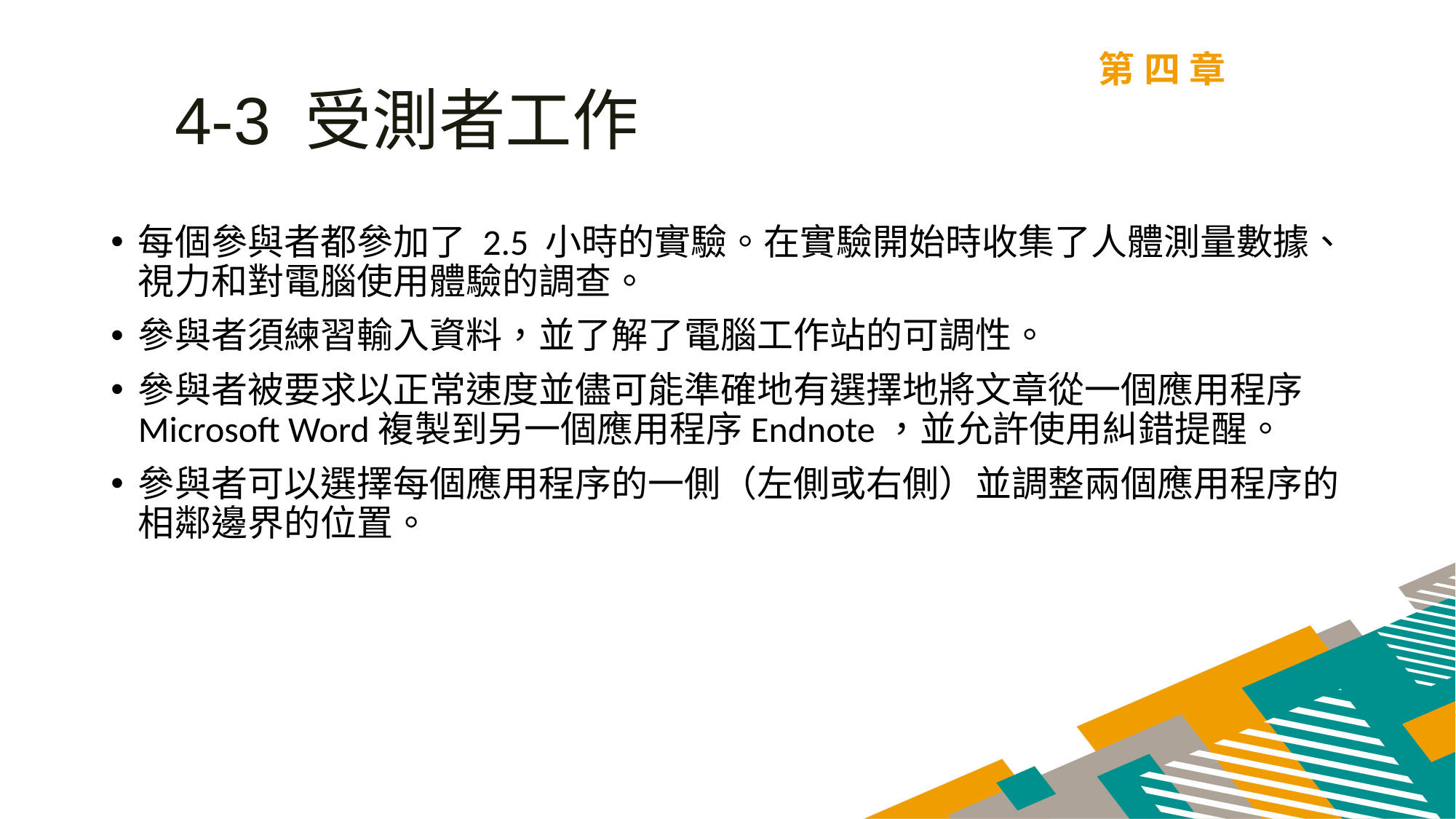

第四章
4-3 受測者工作
每個參與者都參加了 2.5 小時的實驗。在實驗開始時收集了人體測量數據、視力和對電腦使用體驗的調查。
參與者須練習輸入資料，並了解了電腦工作站的可調性。
參與者被要求以正常速度並儘可能準確地有選擇地將文章從一個應用程序Microsoft Word複製到另一個應用程序Endnote，並允許使用糾錯提醒。
參與者可以選擇每個應用程序的一側（左側或右側）並調整兩個應用程序的相鄰邊界的位置。